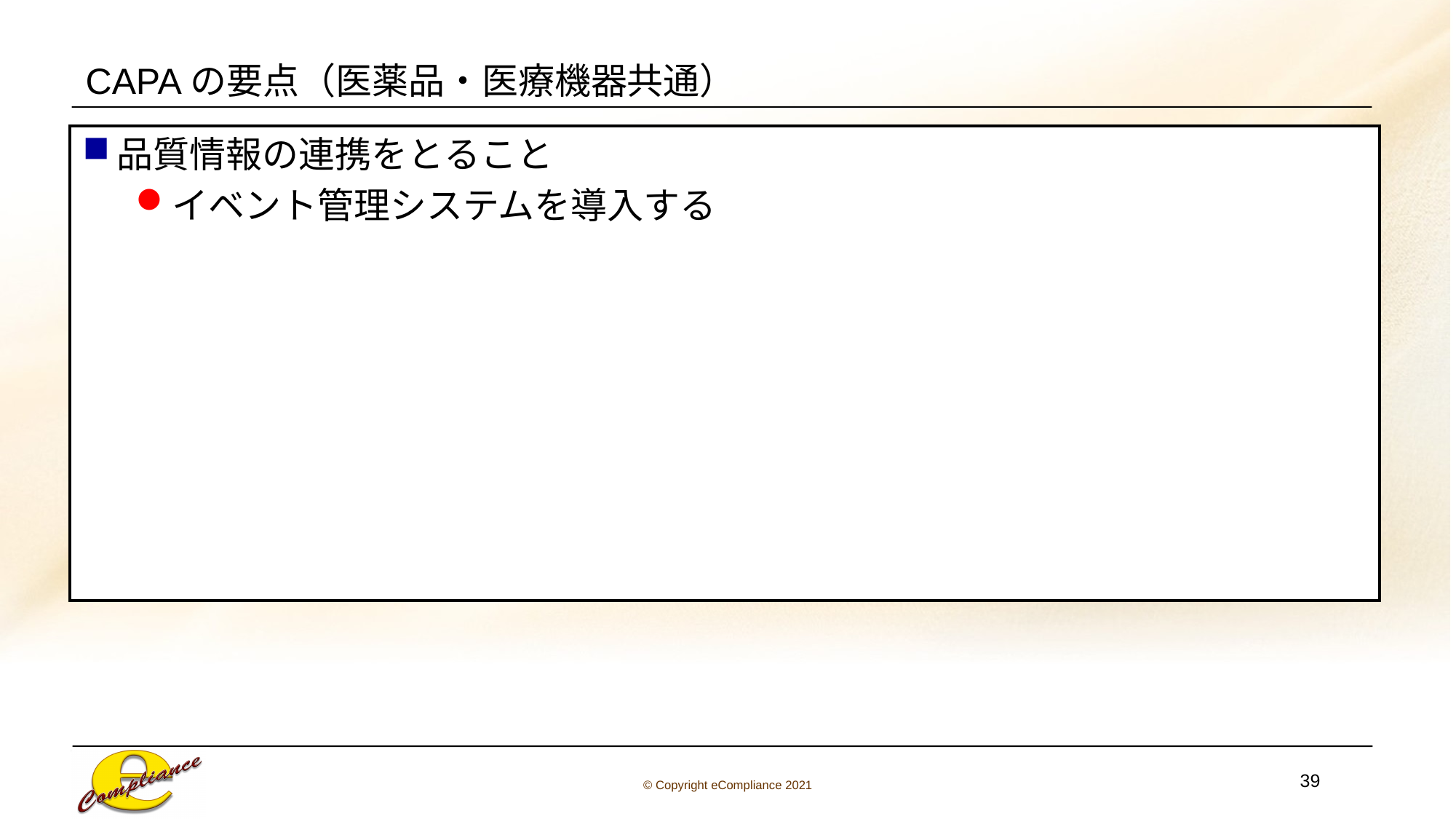

# CAPAの要点（医薬品・医療機器共通）
品質情報の連携をとること
イベント管理システムを導入する